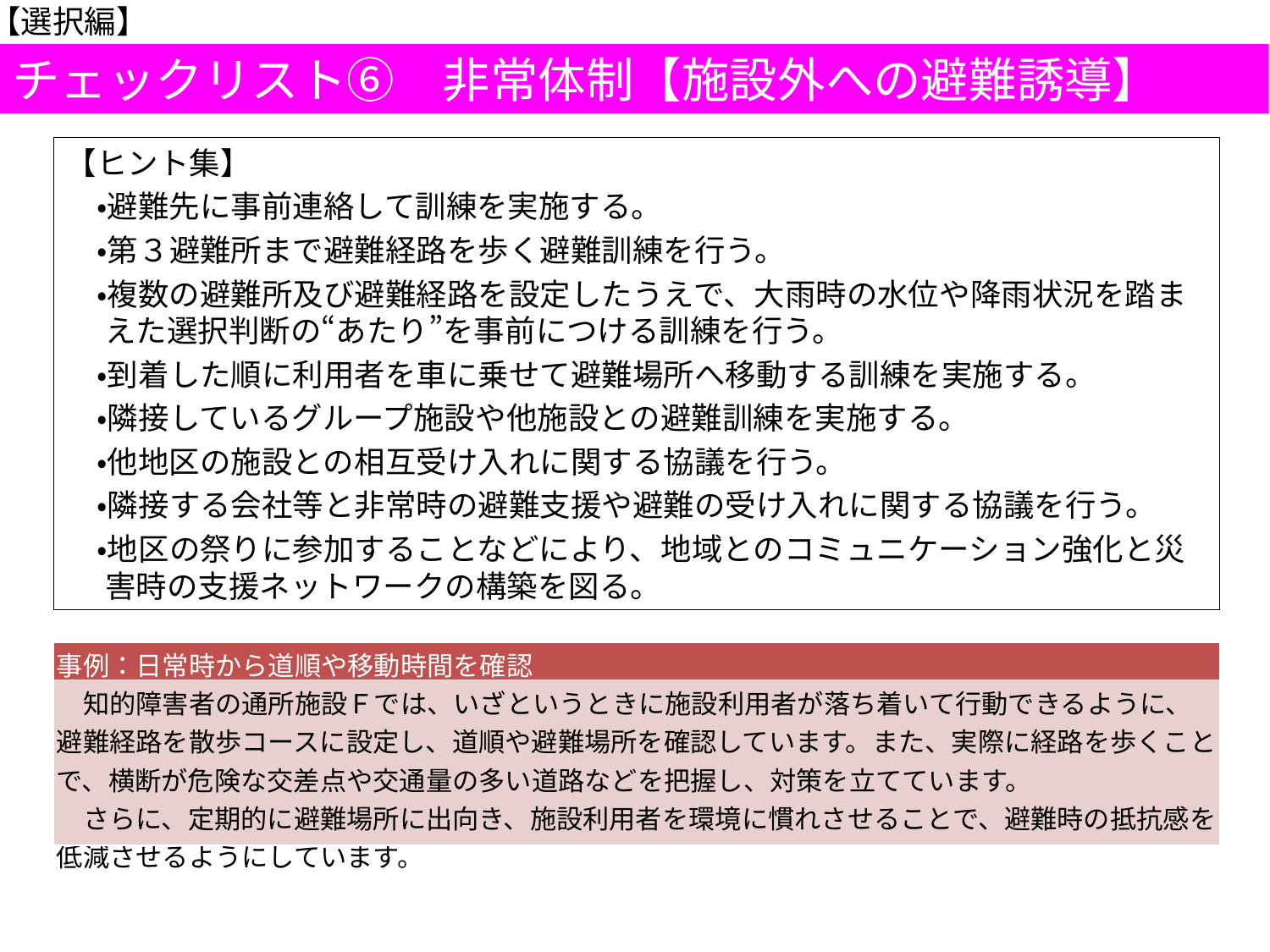

【選択編】
チェックリスト⑥　非常体制【施設外への避難誘導】
【ヒント集】
　・避難先に事前連絡して訓練を実施する。
　・第３避難所まで避難経路を歩く避難訓練を行う。
　・複数の避難所及び避難経路を設定したうえで、大雨時の水位や降雨状況を踏まえた選択判断の“あたり”を事前につける訓練を行う。
　・到着した順に利用者を車に乗せて避難場所へ移動する訓練を実施する。
　・隣接しているグループ施設や他施設との避難訓練を実施する。
　・他地区の施設との相互受け入れに関する協議を行う。
　・隣接する会社等と非常時の避難支援や避難の受け入れに関する協議を行う。
　・地区の祭りに参加することなどにより、地域とのコミュニケーション強化と災害時の支援ネットワークの構築を図る。
| 事例：日常時から道順や移動時間を確認 |
| --- |
| 知的障害者の通所施設Ｆでは、いざというときに施設利用者が落ち着いて行動できるように、避難経路を散歩コースに設定し、道順や避難場所を確認しています。また、実際に経路を歩くことで、横断が危険な交差点や交通量の多い道路などを把握し、対策を立てています。 　さらに、定期的に避難場所に出向き、施設利用者を環境に慣れさせることで、避難時の抵抗感を低減させるようにしています。 |